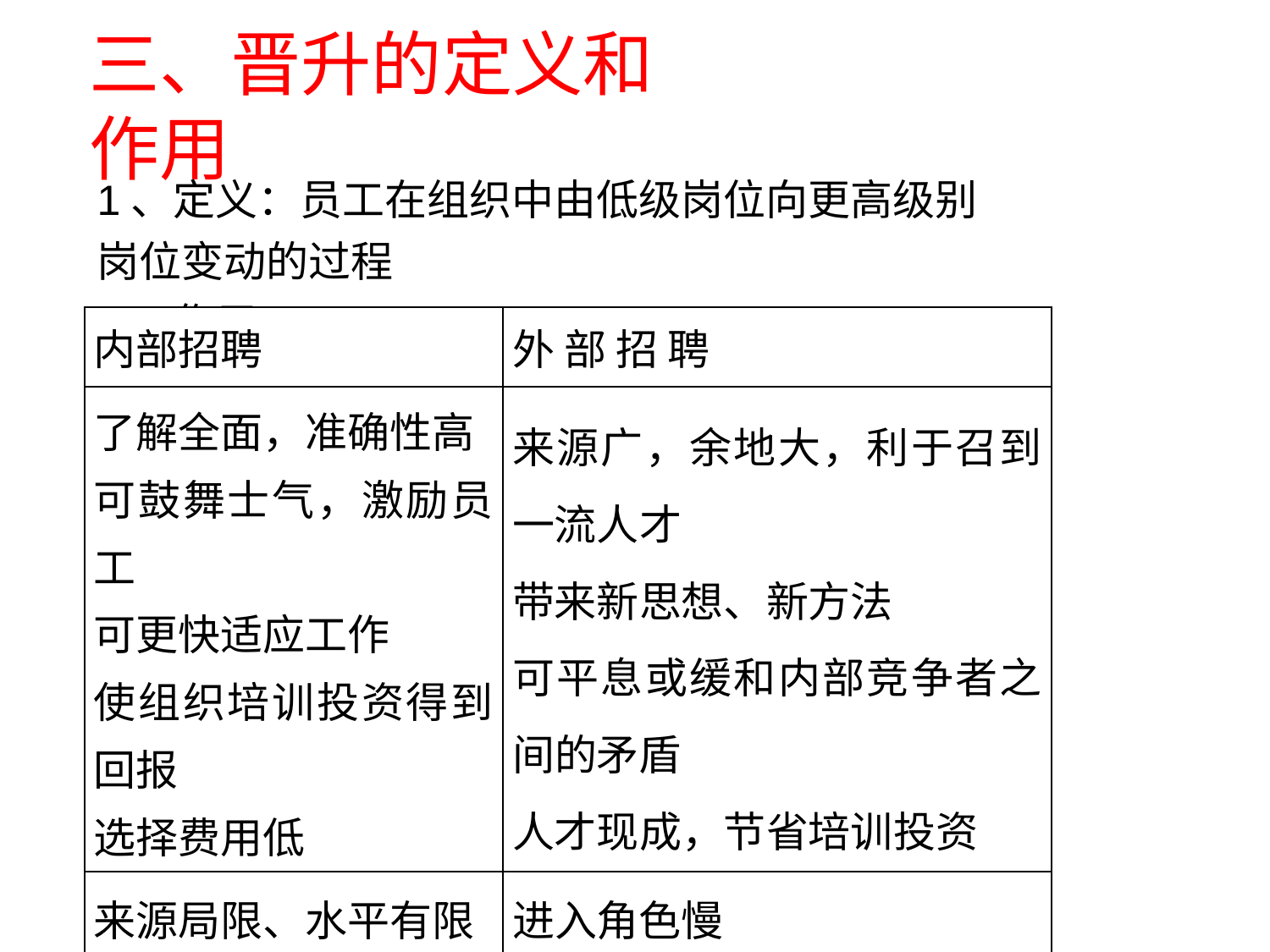

# 三、晋升的定义和作用
1、定义：员工在组织中由低级岗位向更高级别岗位变动的过程
2、作用：

| 内部招聘 | 外 部 招 聘 |
| --- | --- |
| 了解全面，准确性高 可鼓舞士气，激励员工 可更快适应工作 使组织培训投资得到回报 选择费用低 | 来源广，余地大，利于召到一流人才 带来新思想、新方法 可平息或缓和内部竞争者之间的矛盾 人才现成，节省培训投资 |
| 来源局限、水平有限 “近亲繁殖” 可能造成内部矛盾 | 进入角色慢 了解少 可能影响内部员工积极性 |